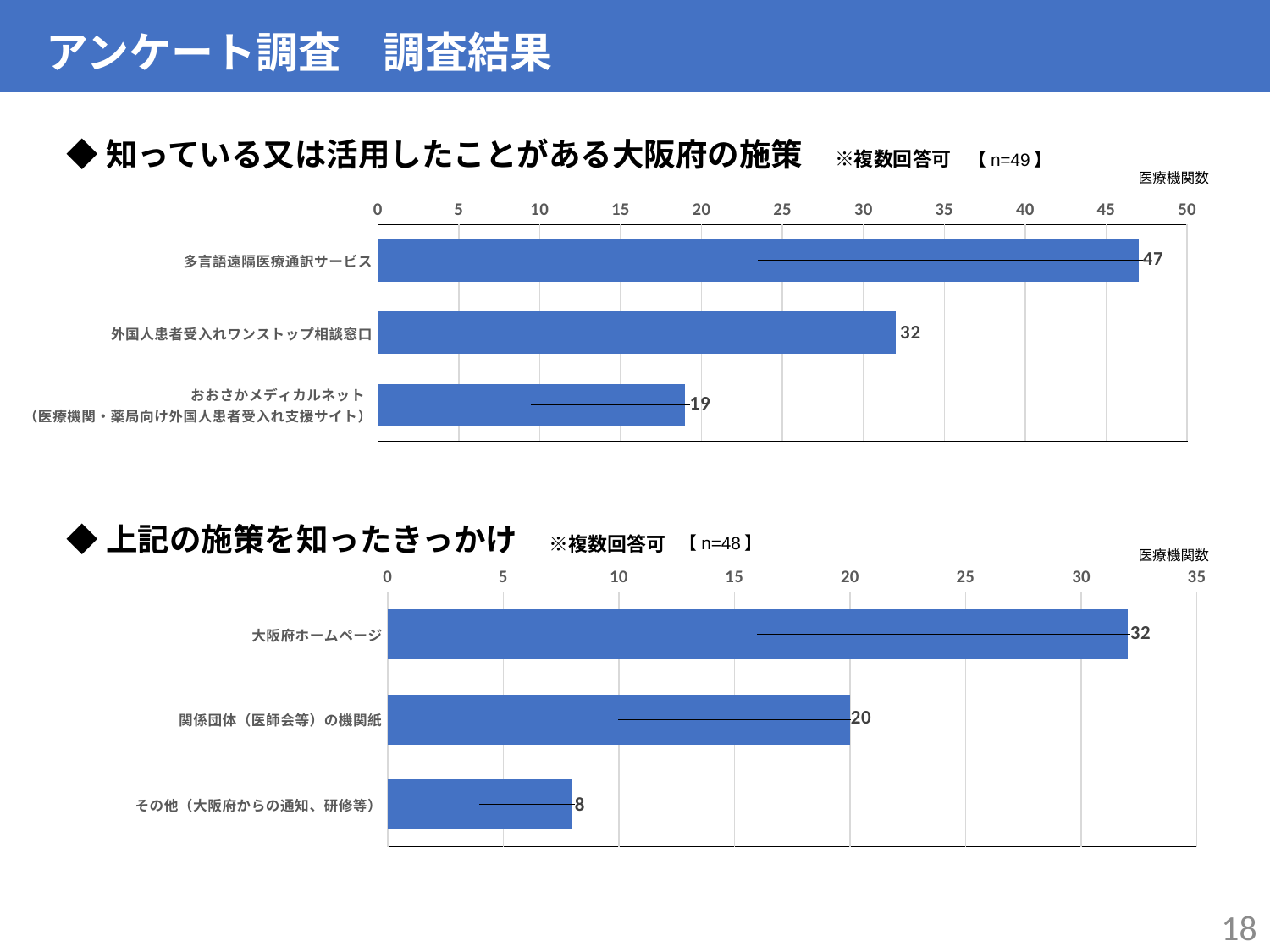

アンケート調査　調査結果
◆知っている又は活用したことがある大阪府の施策　※複数回答可
【n=49】
医療機関数

### Chart

| Category | 知っている又は活用したことがある |
|---|---|
| 多言語遠隔医療通訳サービス | 47.0 |
| 外国人患者受入れワンストップ相談窓口 | 32.0 |
| 　　　　　　　　　　　おおさかメディカルネット
（医療機関・薬局向け外国人患者受入れ支援サイト） | 19.0 |
◆上記の施策を知ったきっかけ　※複数回答可
【n=48】
医療機関数

### Chart

| Category | 知っている又は活用したことがある |
|---|---|
| 大阪府ホームページ | 32.0 |
| 関係団体（医師会等）の機関紙 | 20.0 |
| その他（大阪府からの通知、研修等） | 8.0 |
18